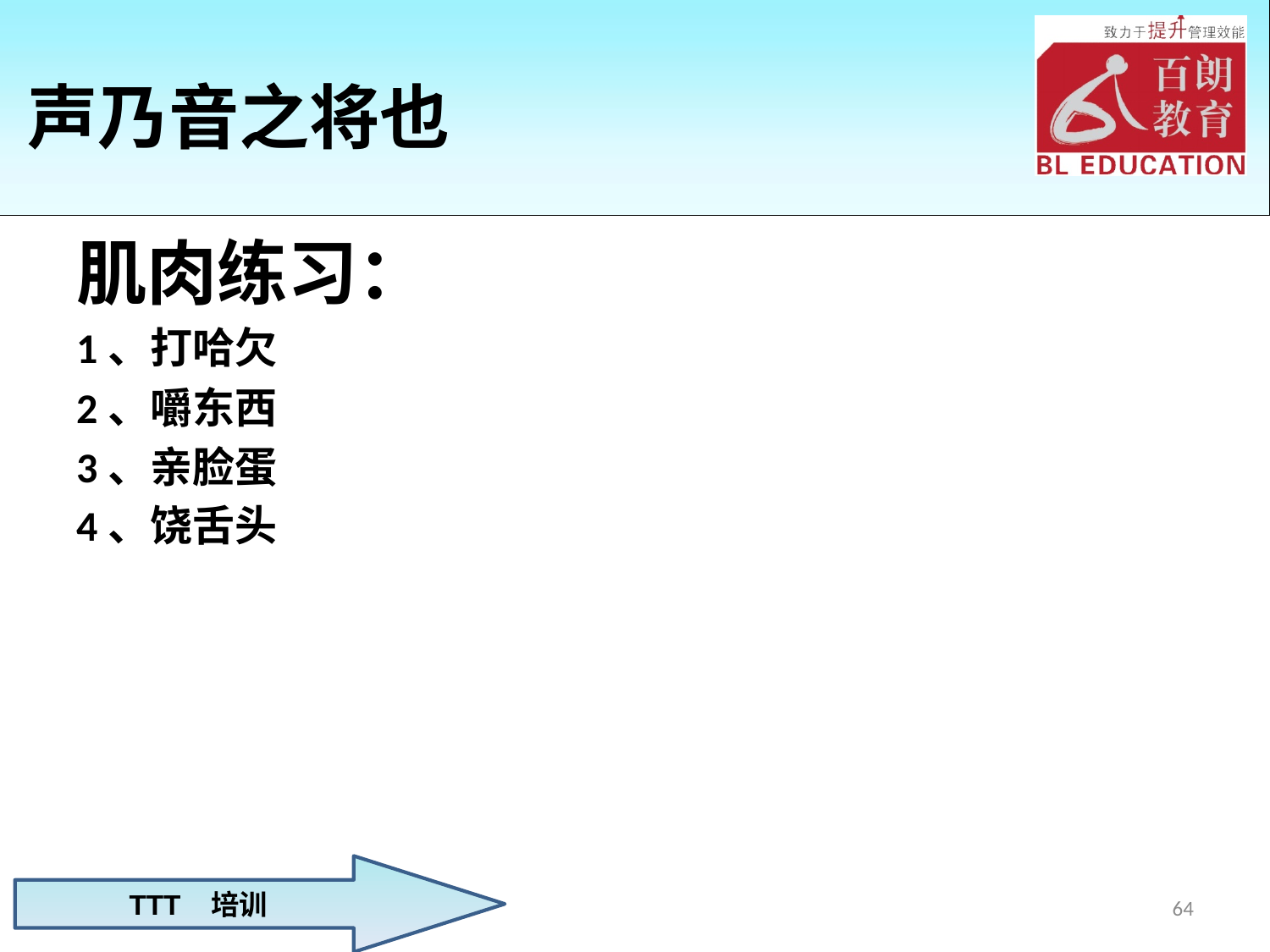

# 声乃音之将也
肌肉练习：
1、打哈欠
2、嚼东西
3、亲脸蛋
4、饶舌头
64